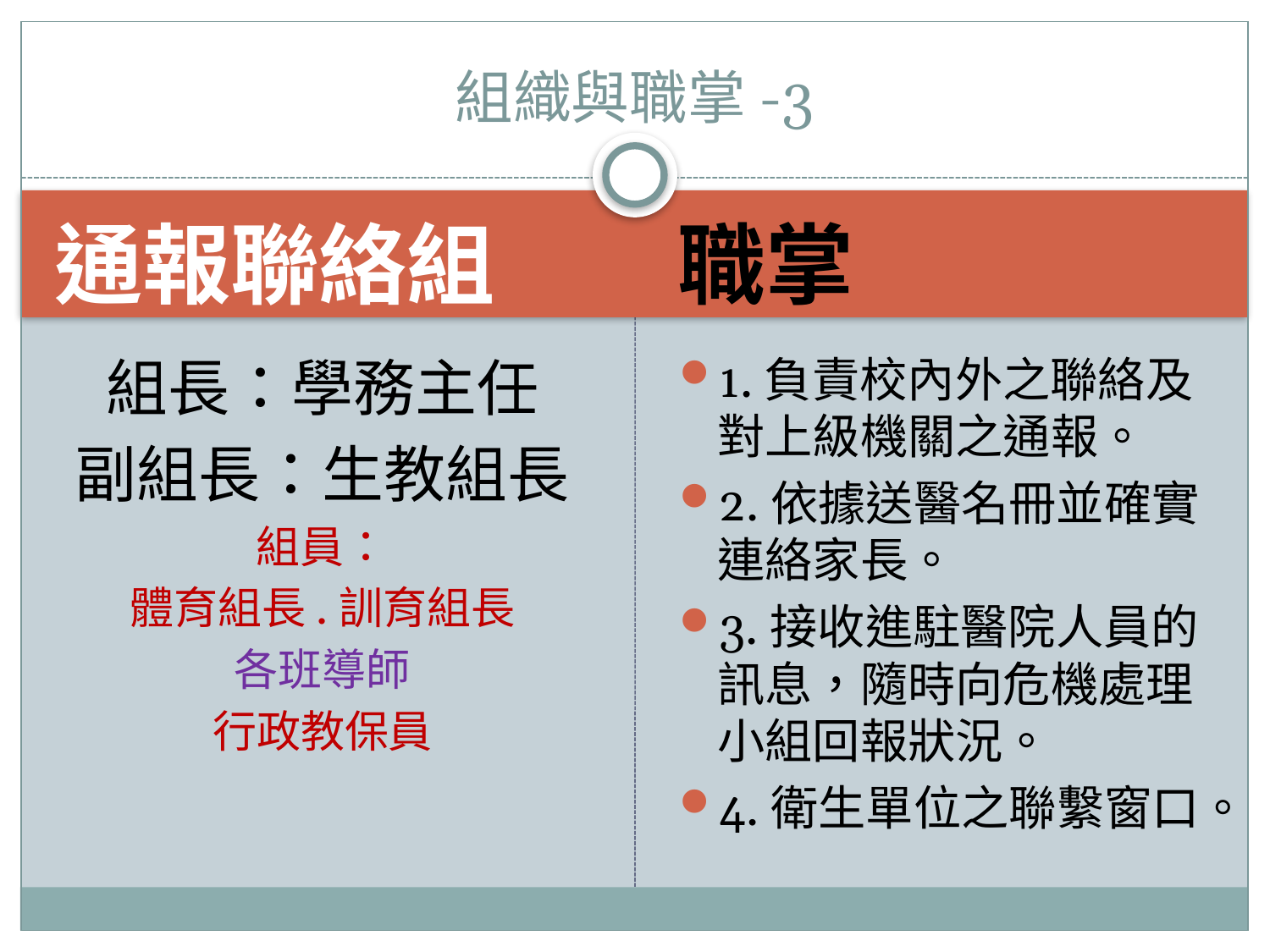

# 組織與職掌-3
通報聯絡組
職掌
組長：學務主任
副組長：生教組長
組員：
體育組長.訓育組長
各班導師
行政教保員

1.負責校內外之聯絡及對上級機關之通報。
2.依據送醫名冊並確實連絡家長。
3.接收進駐醫院人員的訊息，隨時向危機處理小組回報狀況。
4.衛生單位之聯繫窗口。